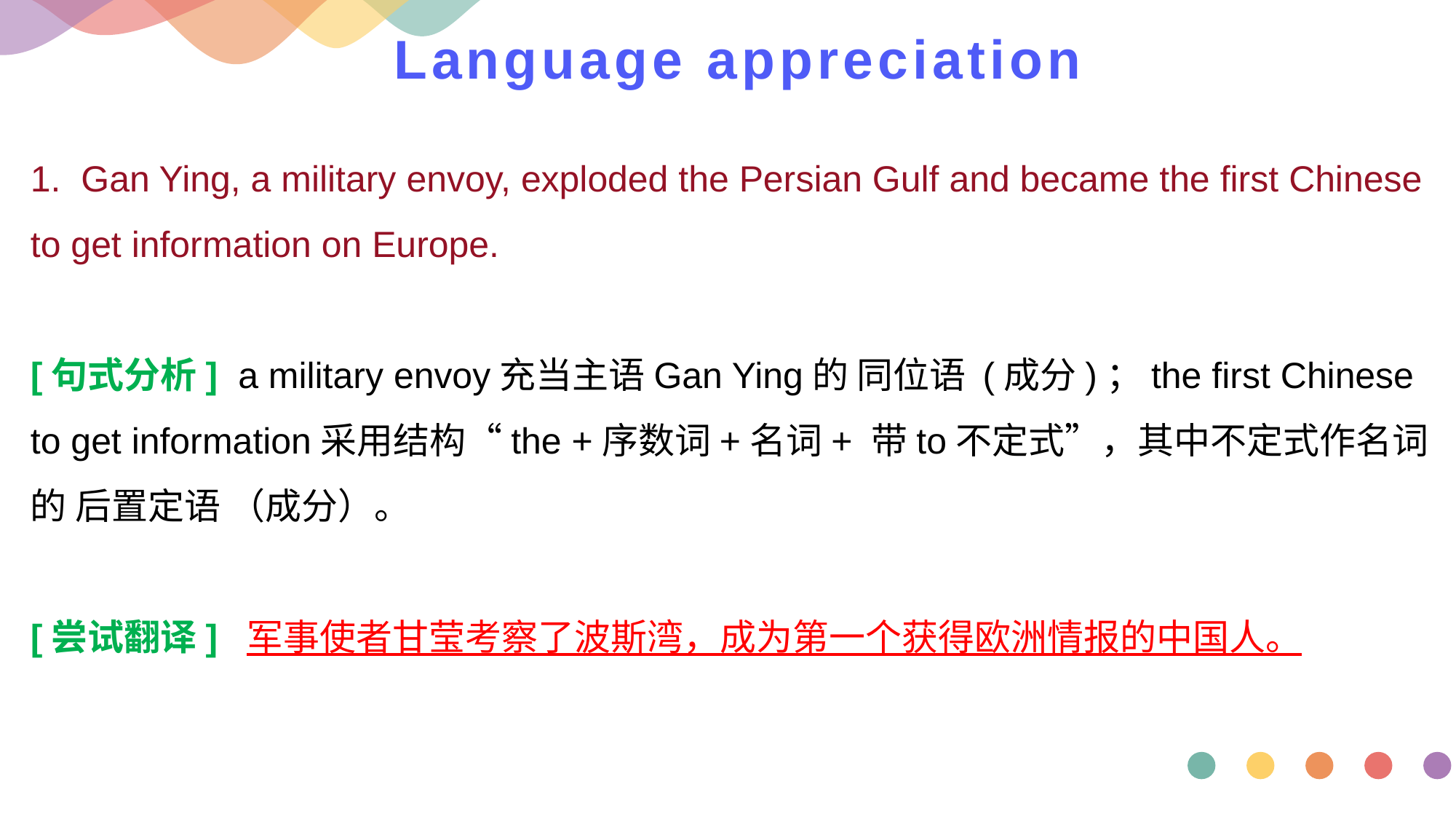

# Language appreciation
1.  Gan Ying, a military envoy, exploded the Persian Gulf and became the first Chinese to get information on Europe.

[句式分析]  a military envoy充当主语Gan Ying的 同位语 (成分)；the first Chinese to get information采用结构“the +序数词+名词+ 带to不定式”，其中不定式作名词的 后置定语 （成分）。

[尝试翻译]  军事使者甘莹考察了波斯湾，成为第一个获得欧洲情报的中国人。